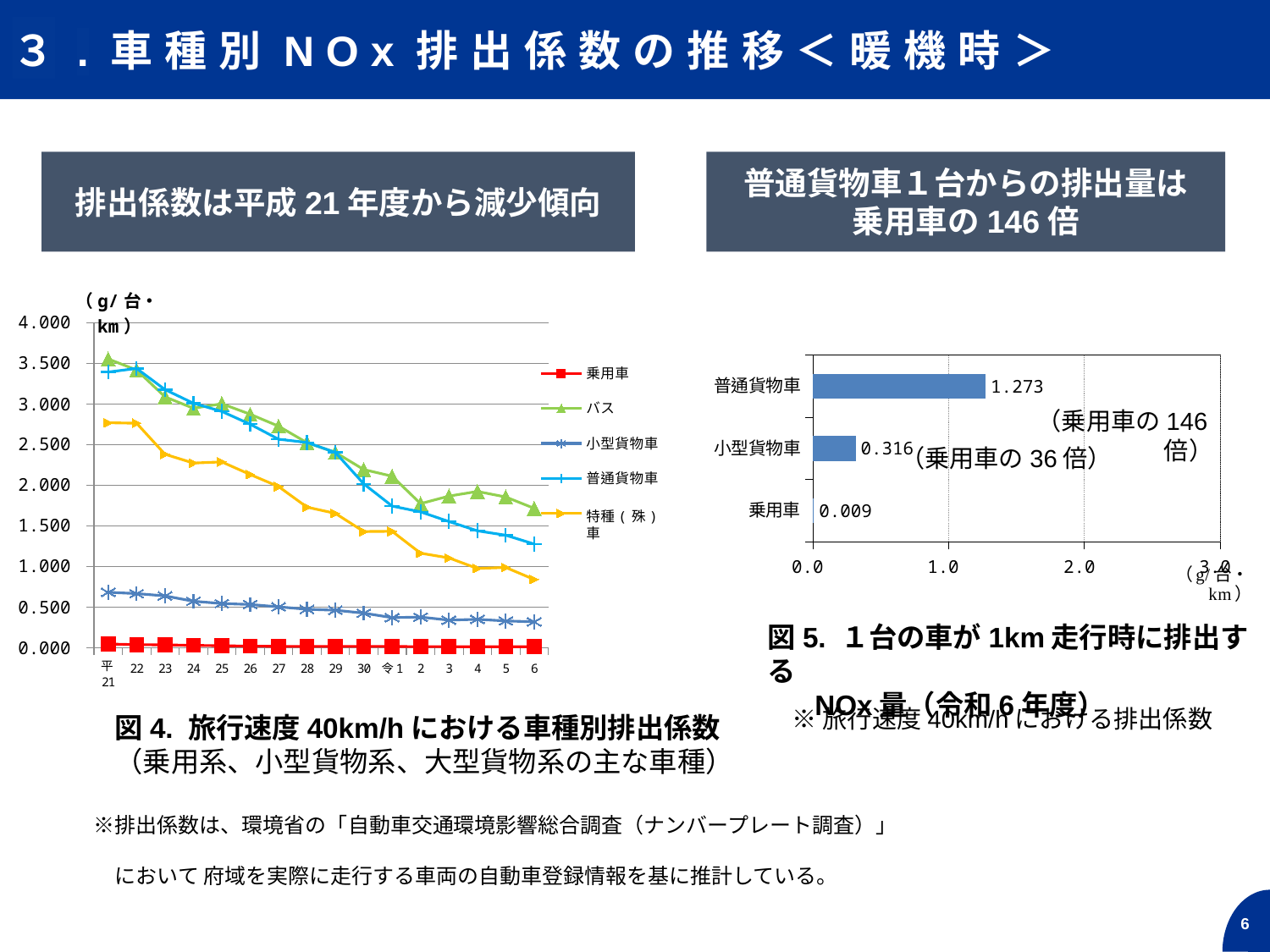

３.車種別NOx排出係数の推移＜暖機時＞
排出係数は平成21年度から減少傾向
普通貨物車１台からの排出量は
乗用車の146倍

### Chart

| Category | 乗用車 | バス | 小型貨物車 | 普通貨物車 | 特種(殊)車 |
|---|---|---|---|---|---|
| 平21 | 0.043 | 3.551 | 0.679 | 3.39 | 2.766 |
| 22 | 0.035 | 3.415 | 0.663 | 3.434 | 2.76 |
| 23 | 0.032 | 3.085 | 0.635 | 3.174 | 2.378 |
| 24 | 0.026 | 2.944 | 0.569 | 3.006 | 2.27 |
| 25 | 0.021 | 3.0 | 0.541 | 2.905 | 2.284 |
| 26 | 0.017 | 2.871 | 0.529 | 2.748 | 2.129 |
| 27 | 0.014 | 2.724 | 0.5 | 2.563 | 1.981 |
| 28 | 0.013 | 2.521 | 0.47 | 2.523 | 1.727 |
| 29 | 0.0124943789655307 | 2.40097501249397 | 0.4581887152557896 | 2.400707940227433 | 1.6501143268501668 |
| 30 | 0.013 | 2.19 | 0.423 | 2.014 | 1.427 |
| 令1 | 0.012593024567094204 | 2.108434076321901 | 0.36742581098534094 | 1.7401740690589504 | 1.429261245055448 |
| 2 | 0.0103715451636011 | 1.7697900777259 | 0.373904686834943 | 1.66853600199946 | 1.16018591798628 |
| 3 | 0.01043624685508 | 1.86308449277206 | 0.336686017987965 | 1.54961152071614 | 1.10220933064391 |
| 4 | 0.0087763699099935 | 1.92017024787069 | 0.346445523901999 | 1.43547610944257 | 0.972788535175172 |
| 5 | 0.0089026497763491 | 1.85157718720958 | 0.326726717838293 | 1.38151855324748 | 0.984566319712135 |
| 6 | 0.0087092053143597 | 1.71206342109611 | 0.315669521914527 | 1.27308945444948 | 0.837205150545166 |

### Chart

| Category |  |
|---|---|
| 乗用車 | 0.0087092053143597 |
| 小型貨物車 | 0.315669521914527 |
| 普通貨物車 | 1.27308945444948 |
（乗用車の146倍）
（乗用車の36倍）
図5. １台の車が1km走行時に排出する
      NOx量（令和6年度）
※旅行速度40km/hにおける排出係数
　　　図4. 旅行速度40km/hにおける車種別排出係数
　　　（乗用系、小型貨物系、大型貨物系の主な車種）

　　　※排出係数は、環境省の「⾃動⾞交通環境影響総合調査（ナンバープレート調査）」
　　　　において 府域を実際に⾛⾏する⾞両の⾃動⾞登録情報を基に推計している。